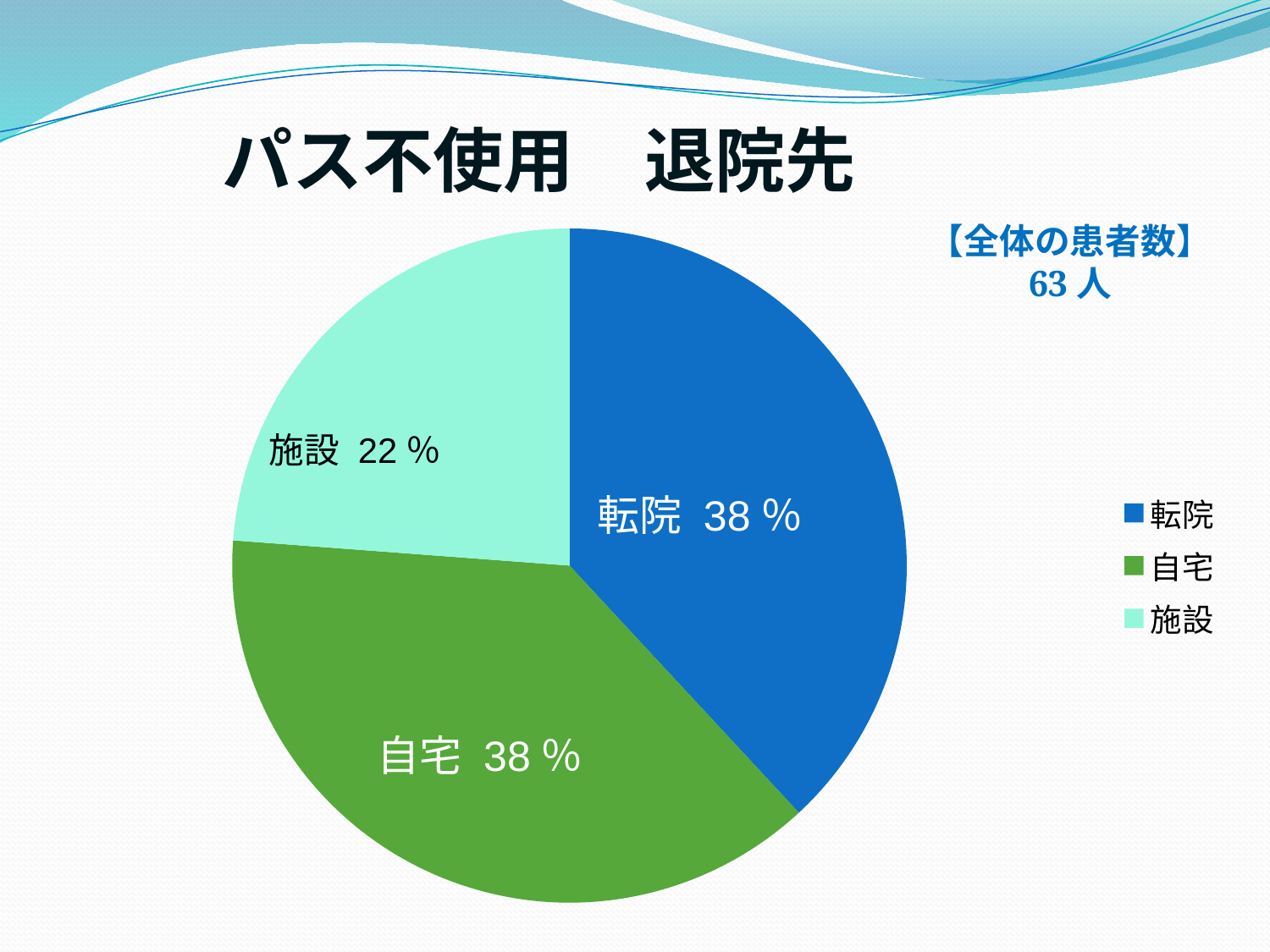

# パス不使用　退院先
【全体の患者数】
63人

### Chart

| Category |  |
|---|---|
| 転院 | 24.0 |
| 自宅 | 24.0 |
| 施設 | 15.0 |